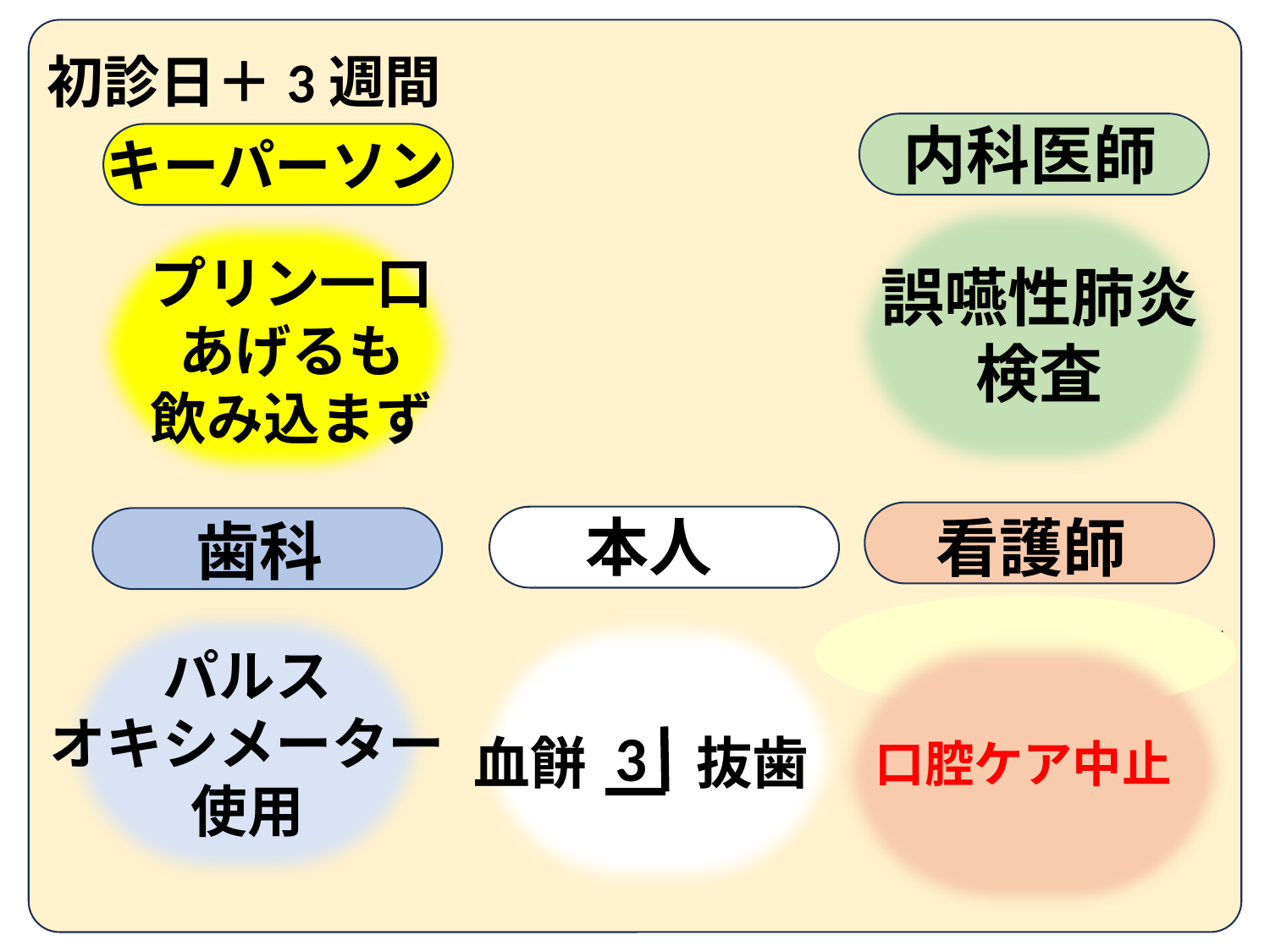

初診日＋3週間
内科医師

キーパーソン

誤嚥性肺炎
検査

プリン一口
あげるも
飲み込まず
本人

看護師

歯科

口腔ケア中止

パルス
オキシメーター
使用
スポンジブラシを
咬み切られ
挿管器具で
取り出した

3
抜歯
血餅